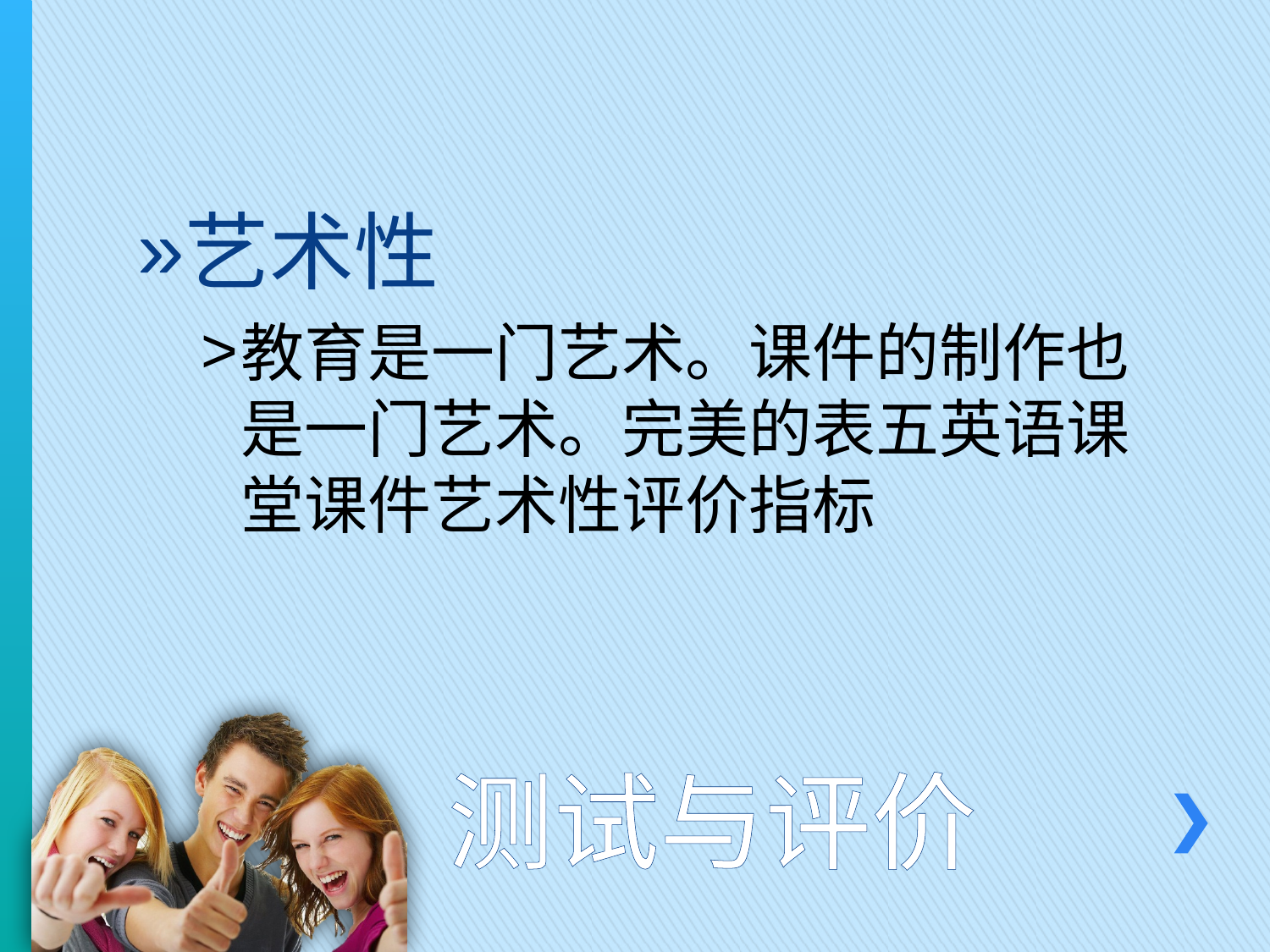

艺术性
教育是一门艺术。课件的制作也是一门艺术。完美的表五英语课堂课件艺术性评价指标

# 测试与评价